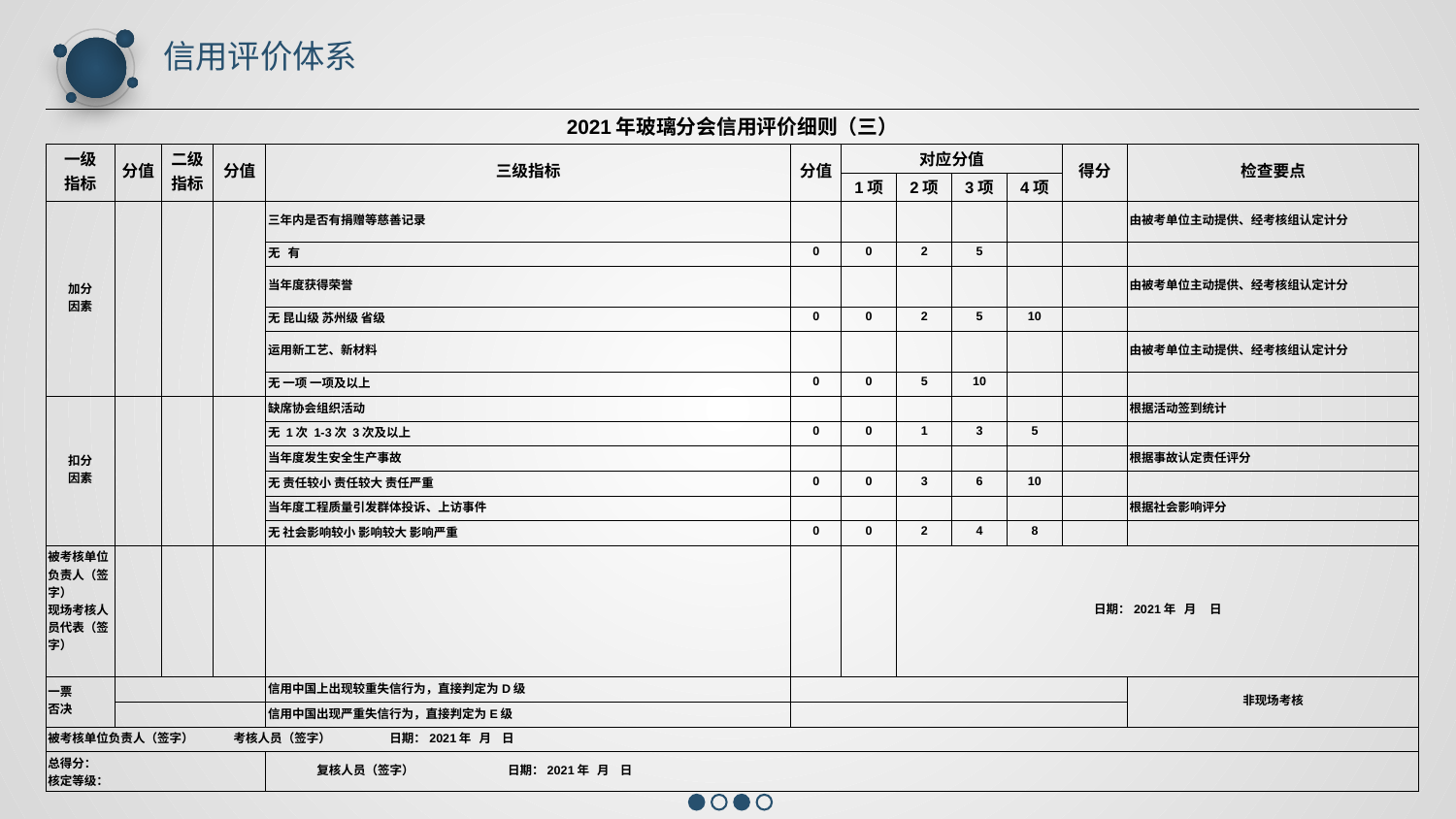

信用评价体系
| 2021年玻璃分会信用评价细则（三） |  |  |  |  |  |  |  |  |  |  |  |
| --- | --- | --- | --- | --- | --- | --- | --- | --- | --- | --- | --- |
| 一级 指标 | 分值 | 二级 指标 | 分值 | 三级指标 | 分值 | 对应分值 |  |  |  | 得分 | 检查要点 |
|  |  |  |  |  |  | 1项 | 2项 | 3项 | 4项 |  |  |
| 加分 因素 |  |  |  | 三年内是否有捐赠等慈善记录 |  |  |  |  |  |  | 由被考单位主动提供、经考核组认定计分 |
|  |  |  |  | 无 有 | 0 | 0 | 2 | 5 |  |  |  |
|  |  |  |  | 当年度获得荣誉 |  |  |  |  |  |  | 由被考单位主动提供、经考核组认定计分 |
|  |  |  |  | 无 昆山级 苏州级 省级 | 0 | 0 | 2 | 5 | 10 |  |  |
|  |  |  |  | 运用新工艺、新材料 |  |  |  |  |  |  | 由被考单位主动提供、经考核组认定计分 |
|  |  |  |  | 无 一项 一项及以上 | 0 | 0 | 5 | 10 |  |  |  |
| 扣分 因素 |  |  |  | 缺席协会组织活动 |  |  |  |  |  |  | 根据活动签到统计 |
|  |  |  |  | 无 1次 1-3次 3次及以上 | 0 | 0 | 1 | 3 | 5 |  |  |
|  |  |  |  | 当年度发生安全生产事故 |  |  |  |  |  |  | 根据事故认定责任评分 |
|  |  |  |  | 无 责任较小 责任较大 责任严重 | 0 | 0 | 3 | 6 | 10 |  |  |
|  |  |  |  | 当年度工程质量引发群体投诉、上访事件 |  |  |  |  |  |  | 根据社会影响评分 |
|  |  |  |  | 无 社会影响较小 影响较大 影响严重 | 0 | 0 | 2 | 4 | 8 |  |  |
| 被考核单位负责人（签字） 现场考核人员代表（签字） |  |  |  |  |  |  | 日期：2021年 月 日 |  |  |  |  |
| 一票 否决 |  |  |  | 信用中国上出现较重失信行为，直接判定为D级 |  |  |  |  |  |  | 非现场考核 |
|  |  |  |  | 信用中国出现严重失信行为，直接判定为E级 |  |  |  |  |  |  |  |
| 被考核单位负责人（签字） 考核人员（签字） 日期：2021年 月 日 |  |  |  |  |  |  |  |  |  |  |  |
| 总得分： 核定等级： |  |  |  | 复核人员（签字） 日期：2021年 月 日 |  |  |  |  |  |  |  |